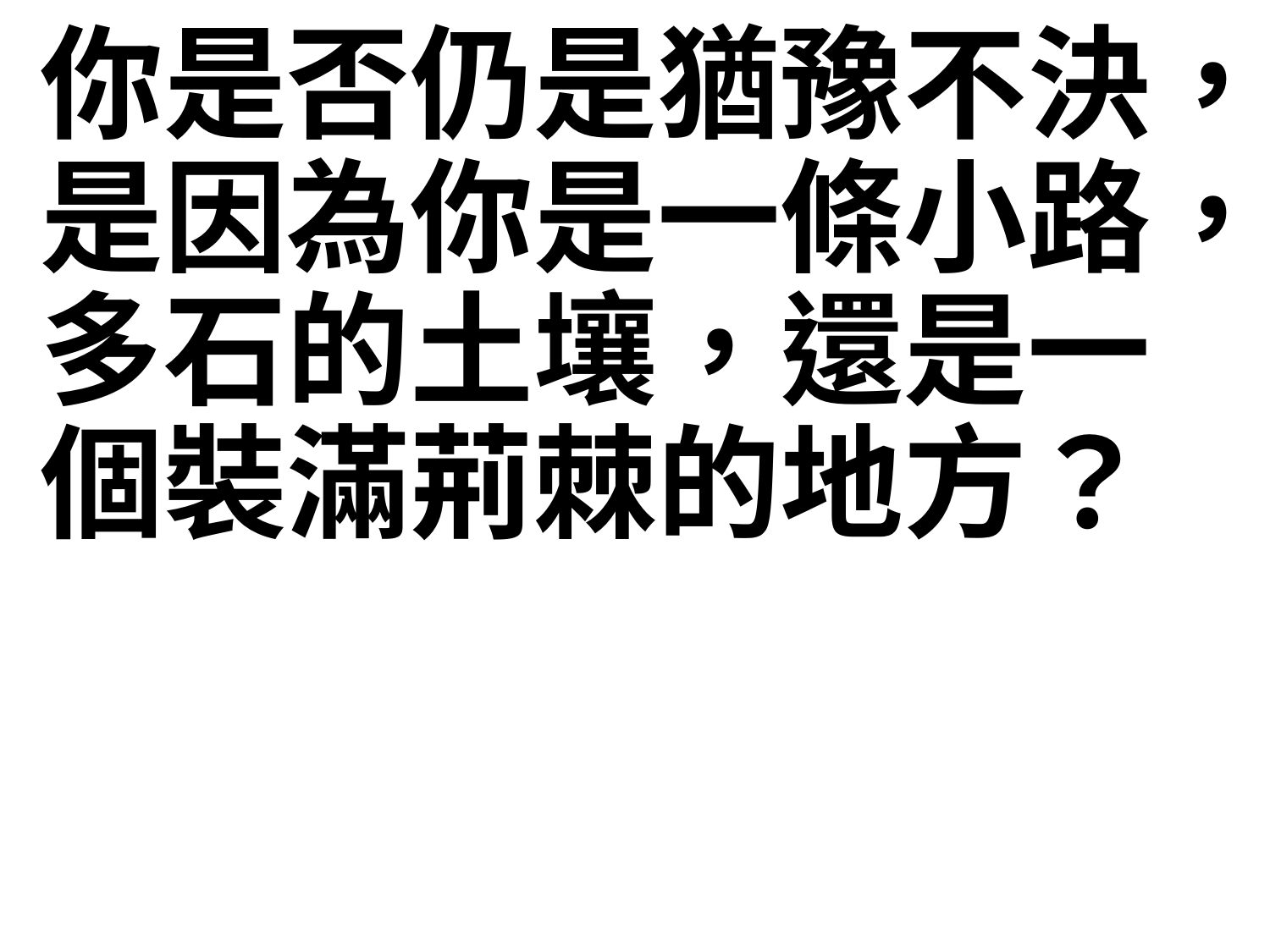

你是否仍是猶豫不決，是因為你是一條小路，多石的土壤，還是一個裝滿荊棘的地方？